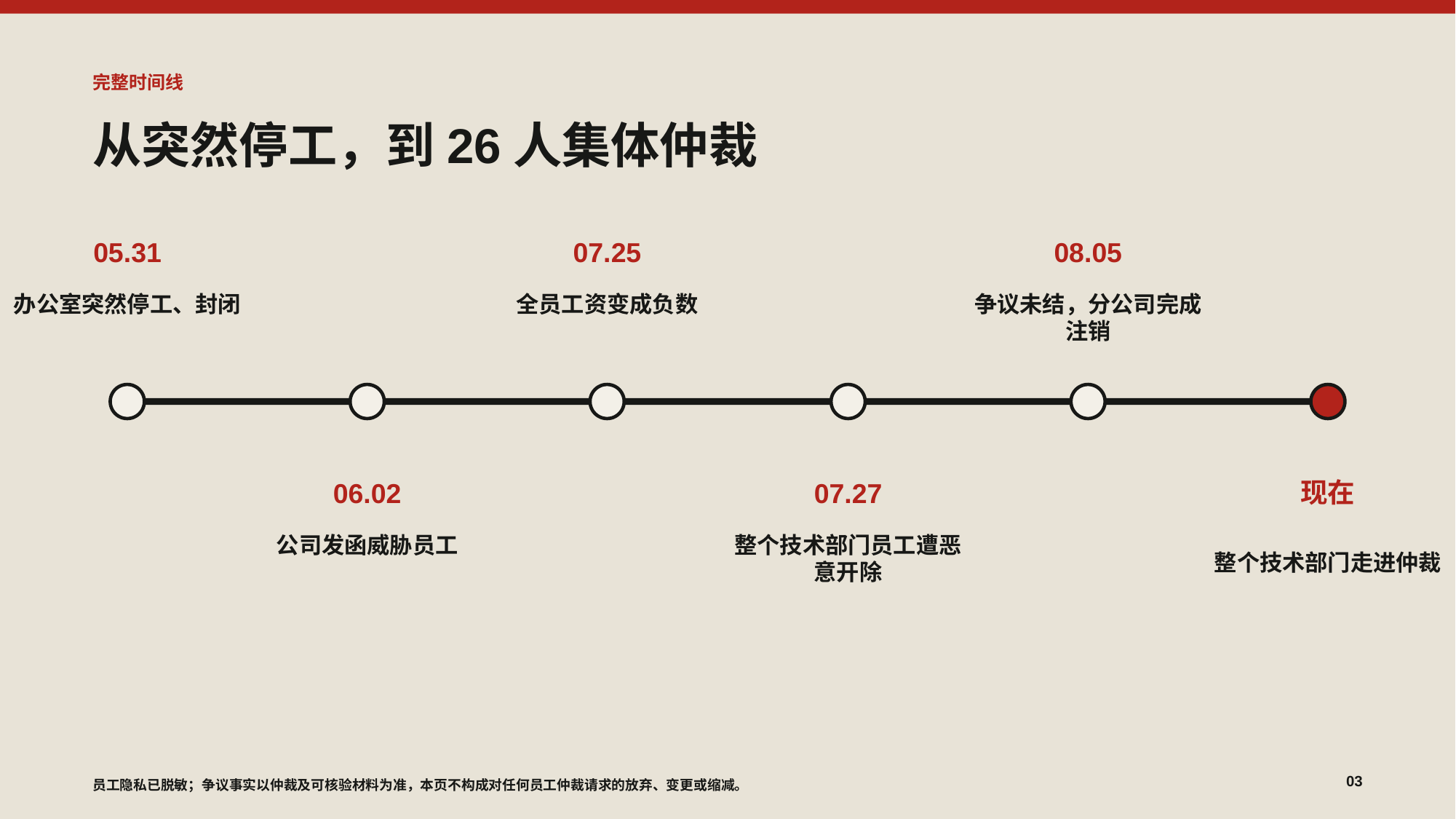

完整时间线
从突然停工，到26人集体仲裁
05.31
07.25
08.05
办公室突然停工、封闭
全员工资变成负数
争议未结，分公司完成注销

06.02
07.27
现在
公司发函威胁员工
整个技术部门员工遭恶意开除
整个技术部门走进仲裁

03
员工隐私已脱敏；争议事实以仲裁及可核验材料为准，本页不构成对任何员工仲裁请求的放弃、变更或缩减。